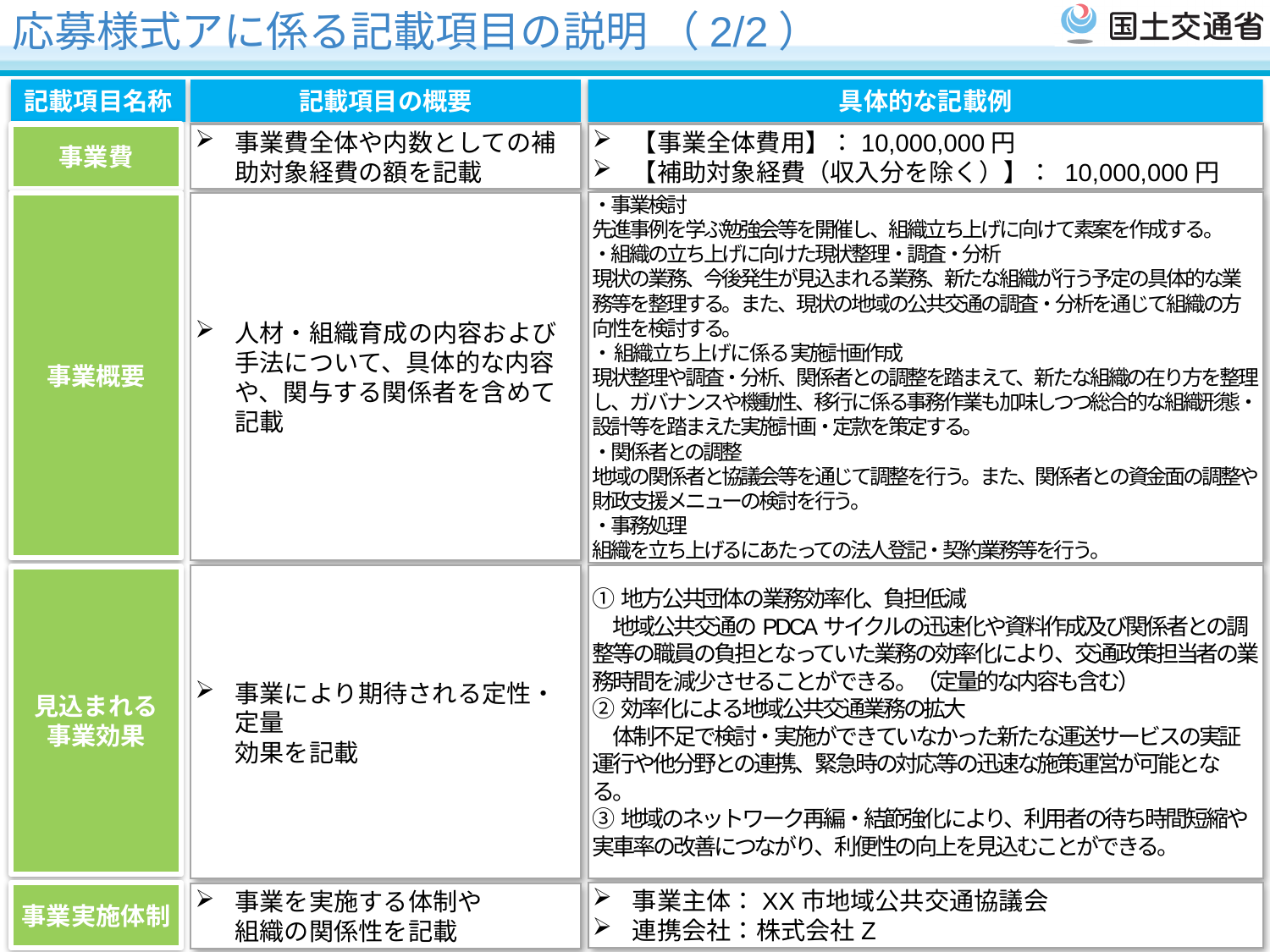

応募様式アに係る記載項目の説明 （2/2）
記載項目名称
記載項目の概要
具体的な記載例
事業費
事業費全体や内数としての補助対象経費の額を記載
【事業全体費用】：10,000,000円
【補助対象経費（収入分を除く）】： 10,000,000円
・事業検討
先進事例を学ぶ勉強会等を開催し、組織立ち上げに向けて素案を作成する。
・組織の立ち上げに向けた現状整理・調査・分析
現状の業務、今後発生が見込まれる業務、新たな組織が行う予定の具体的な業務等を整理する。また、現状の地域の公共交通の調査・分析を通じて組織の方向性を検討する。
・組織立ち上げに係る実施計画作成
現状整理や調査・分析、関係者との調整を踏まえて、新たな組織の在り方を整理し、ガバナンスや機動性、移行に係る事務作業も加味しつつ総合的な組織形態・設計等を踏まえた実施計画・定款を策定する。
・関係者との調整
地域の関係者と協議会等を通じて調整を行う。また、関係者との資金面の調整や財政支援メニューの検討を行う。
・事務処理
組織を立ち上げるにあたっての法人登記・契約業務等を行う。
事業概要
人材・組織育成の内容および手法について、具体的な内容や、関与する関係者を含めて記載
事業により期待される定性・定量
効果を記載
①地方公共団体の業務効率化、負担低減
　地域公共交通のPDCAサイクルの迅速化や資料作成及び関係者との調整等の職員の負担となっていた業務の効率化により、交通政策担当者の業務時間を減少させることができる。（定量的な内容も含む）
②効率化による地域公共交通業務の拡大
　体制不足で検討・実施ができていなかった新たな運送サービスの実証運行や他分野との連携、緊急時の対応等の迅速な施策運営が可能となる。
③地域のネットワーク再編・結節強化により、利用者の待ち時間短縮や実車率の改善につながり、利便性の向上を見込むことができる。
見込まれる
事業効果
事業実施体制
事業主体：XX市地域公共交通協議会
連携会社：株式会社Z
事業を実施する体制や
組織の関係性を記載